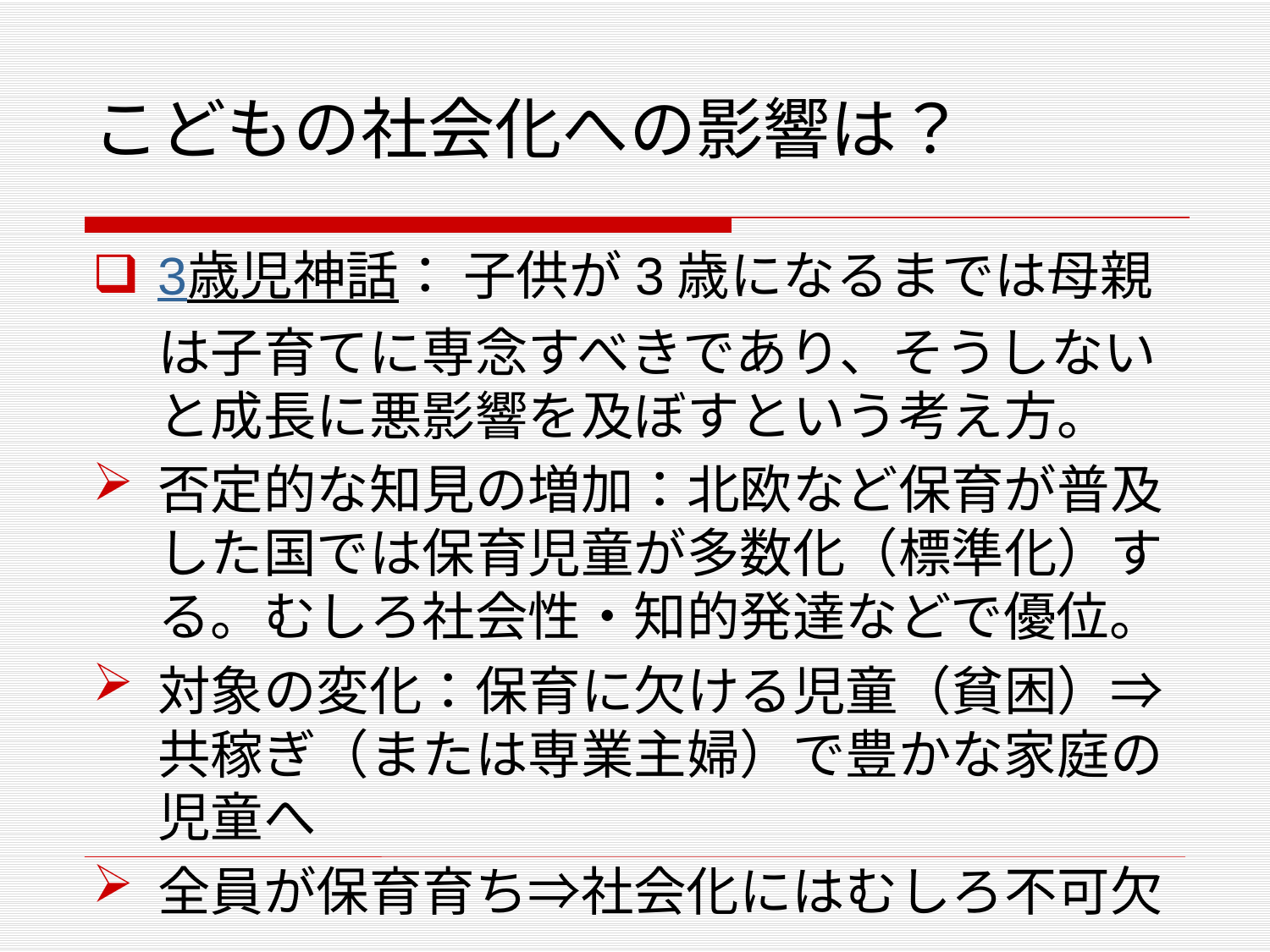

# こどもの社会化への影響は？
3歳児神話： 子供が3歳になるまでは母親は子育てに専念すべきであり、そうしないと成長に悪影響を及ぼすという考え方。
否定的な知見の増加：北欧など保育が普及した国では保育児童が多数化（標準化）する。むしろ社会性・知的発達などで優位。
対象の変化：保育に欠ける児童（貧困）⇒共稼ぎ（または専業主婦）で豊かな家庭の児童へ
全員が保育育ち⇒社会化にはむしろ不可欠